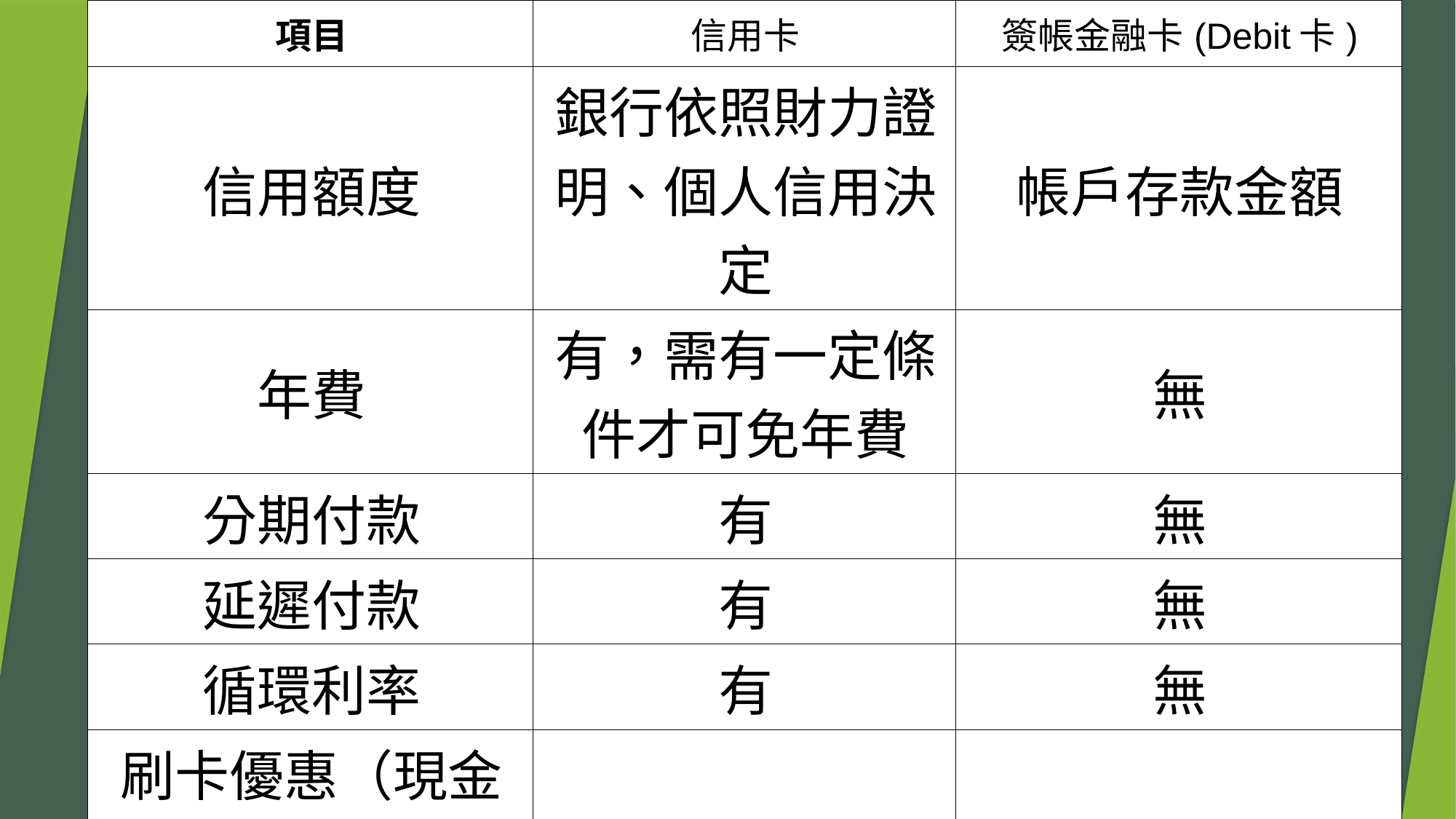

| 項目 | 信用卡 | 簽帳金融卡(Debit卡) |
| --- | --- | --- |
| 信用額度 | 銀行依照財力證明、個人信用決定 | 帳戶存款金額 |
| 年費 | 有，需有一定條件才可免年費 | 無 |
| 分期付款 | 有 | 無 |
| 延遲付款 | 有 | 無 |
| 循環利率 | 有 | 無 |
| 刷卡優惠（現金回饋、紅利積點….） | 有 | 不一定 |

2020/10/7